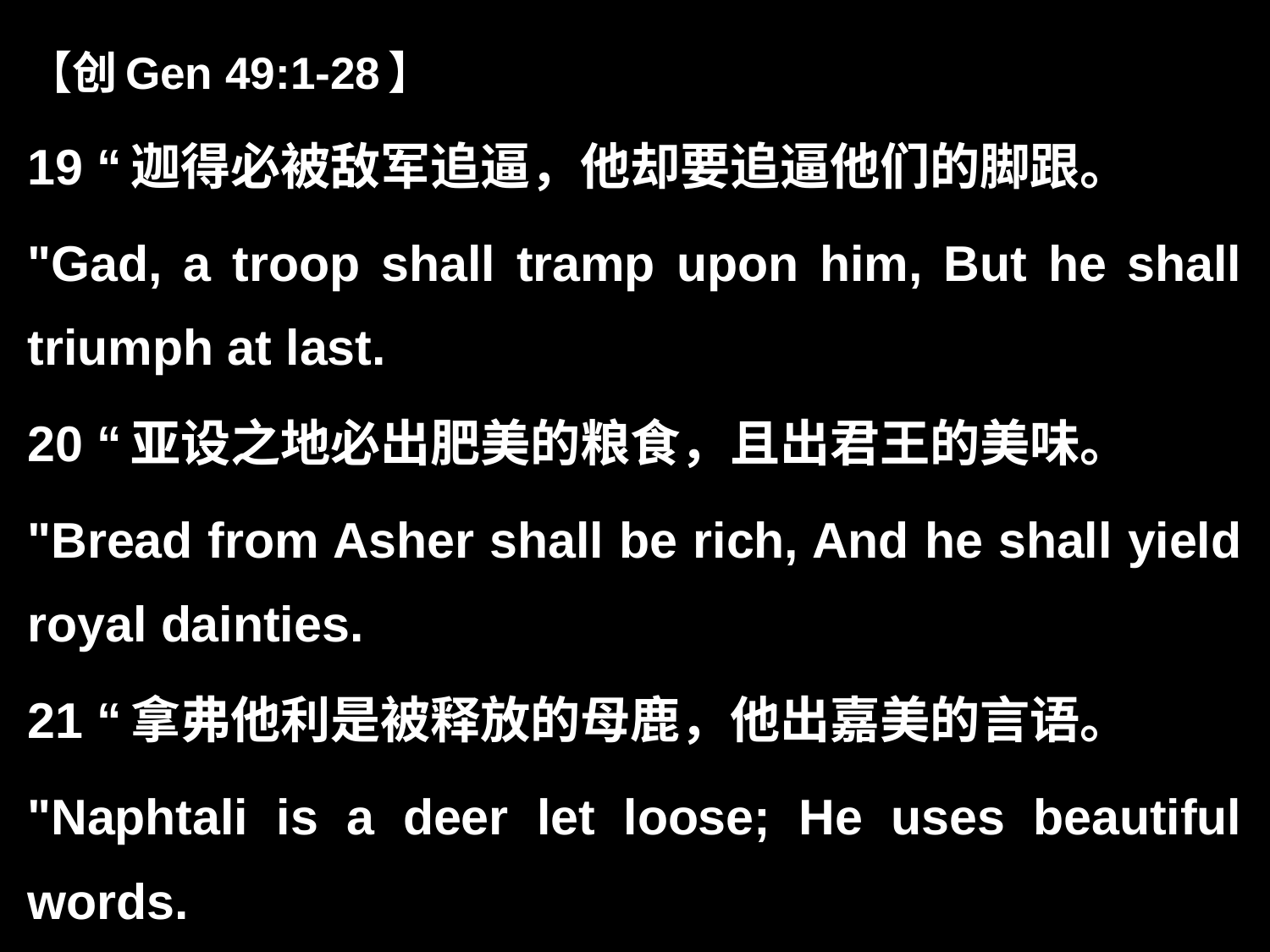

【创Gen 49:1-28】
19 “迦得必被敌军追逼，他却要追逼他们的脚跟。
"Gad, a troop shall tramp upon him, But he shall triumph at last.
20 “亚设之地必出肥美的粮食，且出君王的美味。
"Bread from Asher shall be rich, And he shall yield royal dainties.
21 “拿弗他利是被释放的母鹿，他出嘉美的言语。
"Naphtali is a deer let loose; He uses beautiful words.